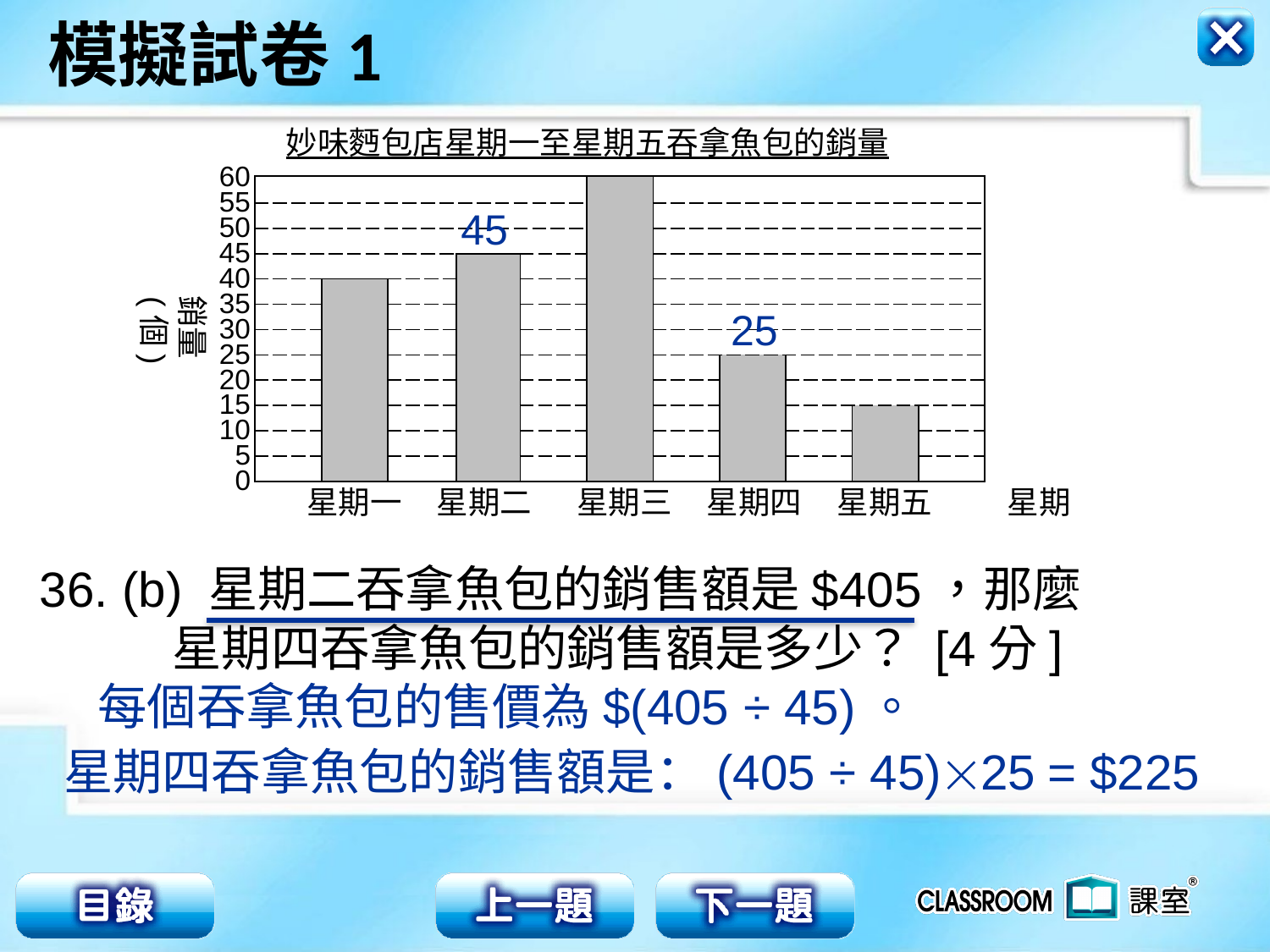

妙味麪包店星期一至星期五吞拿魚包的銷量
60
55
50
45
40
35
30
25
20
15
10
  5
  0
|  |  |  |  |  |  |  |  |  |  |  |
| --- | --- | --- | --- | --- | --- | --- | --- | --- | --- | --- |
|  |  |  |  |  |  |  |  |  |  |  |
|  |  |  |  |  |  |  |  |  |  |  |
|  |  |  |  |  |  |  |  |  |  |  |
|  |  |  |  |  |  |  |  |  |  |  |
|  |  |  |  |  |  |  |  |  |  |  |
|  |  |  |  |  |  |  |  |  |  |  |
|  |  |  |  |  |  |  |  |  |  |  |
|  |  |  |  |  |  |  |  |  |  |  |
|  |  |  |  |  |  |  |  |  |  |  |
|  |  |  |  |  |  |  |  |  |  |  |
|  |  |  |  |  |  |  |  |  |  |  |
45
銷量(個)
25
星期一
星期二
星期三
星期四
星期五
星期
36. (b) 星期二吞拿魚包的銷售額是$405，那麼
           星期四吞拿魚包的銷售額是多少？ [4分]
每個吞拿魚包的售價為$(405 ÷ 45)。
星期四吞拿魚包的銷售額是：(405 ÷ 45)×25
= $225